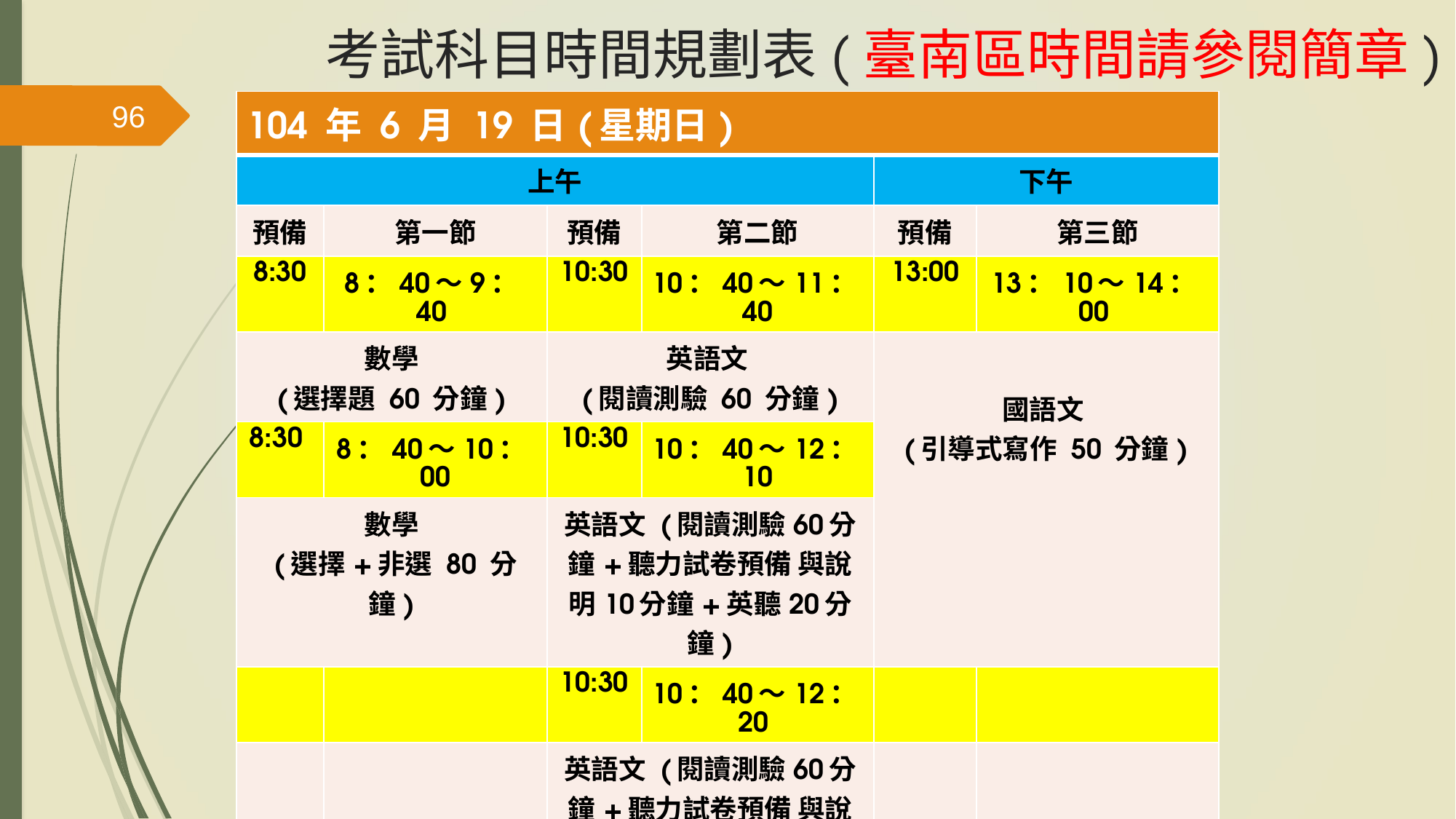

# 考試科目時間規劃表(臺南區時間請參閱簡章)
| 104 年 6 月 19 日(星期日) |  |  |  |  |  |
| --- | --- | --- | --- | --- | --- |
| 上午 |  |  |  | 下午 |  |
| 預備 | 第一節 | 預備 | 第二節 | 預備 | 第三節 |
| 8:30 | 8：40～9：40 | 10:30 | 10：40～11：40 | 13:00 | 13：10～14：00 |
| 數學 (選擇題 60 分鐘) |  | 英語文 (閱讀測驗 60 分鐘) |  | 國語文 (引導式寫作 50 分鐘) |  |
| 8:30 | 8：40～10：00 | 10:30 | 10：40～12：10 |  |  |
| 數學 (選擇+非選 80 分鐘) |  | 英語文 (閱讀測驗60分鐘+聽力試卷預備 與說明10分鐘+英聽20分鐘) |  |  |  |
|  |  | 10:30 | 10：40～12：20 |  |  |
|  |  | 英語文 (閱讀測驗60分鐘+聽力試卷預備 與說明10分鐘+英聽30分鐘) |  |  |  |
|  |  | 10:30 | 10：40～12：00 |  |  |
|  |  | 資訊 (選擇題 60-80 分鐘) |  |  |  |
96